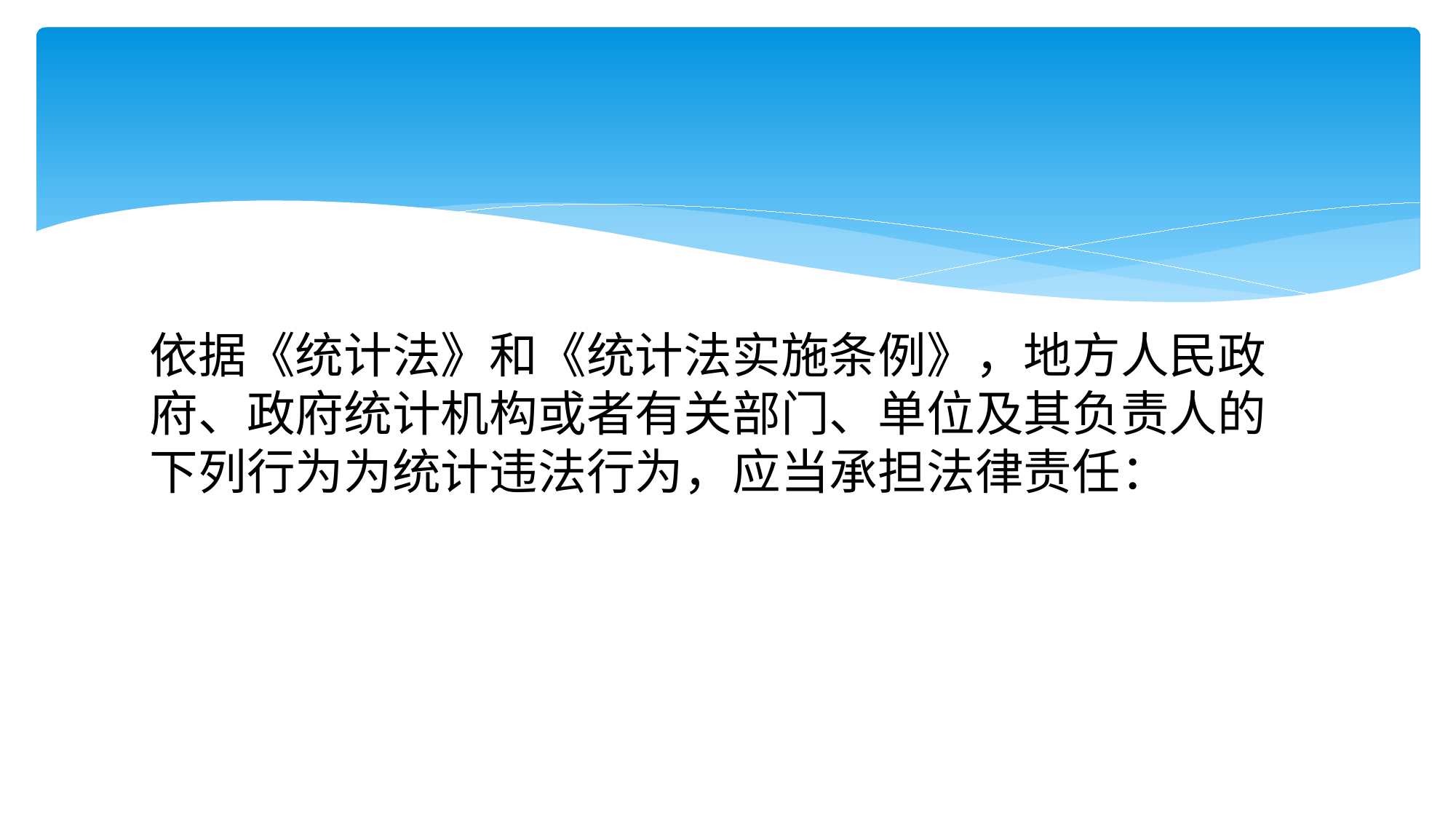

依据《统计法》和《统计法实施条例》，地方人民政府、政府统计机构或者有关部门、单位及其负责人的下列行为为统计违法行为，应当承担法律责任：